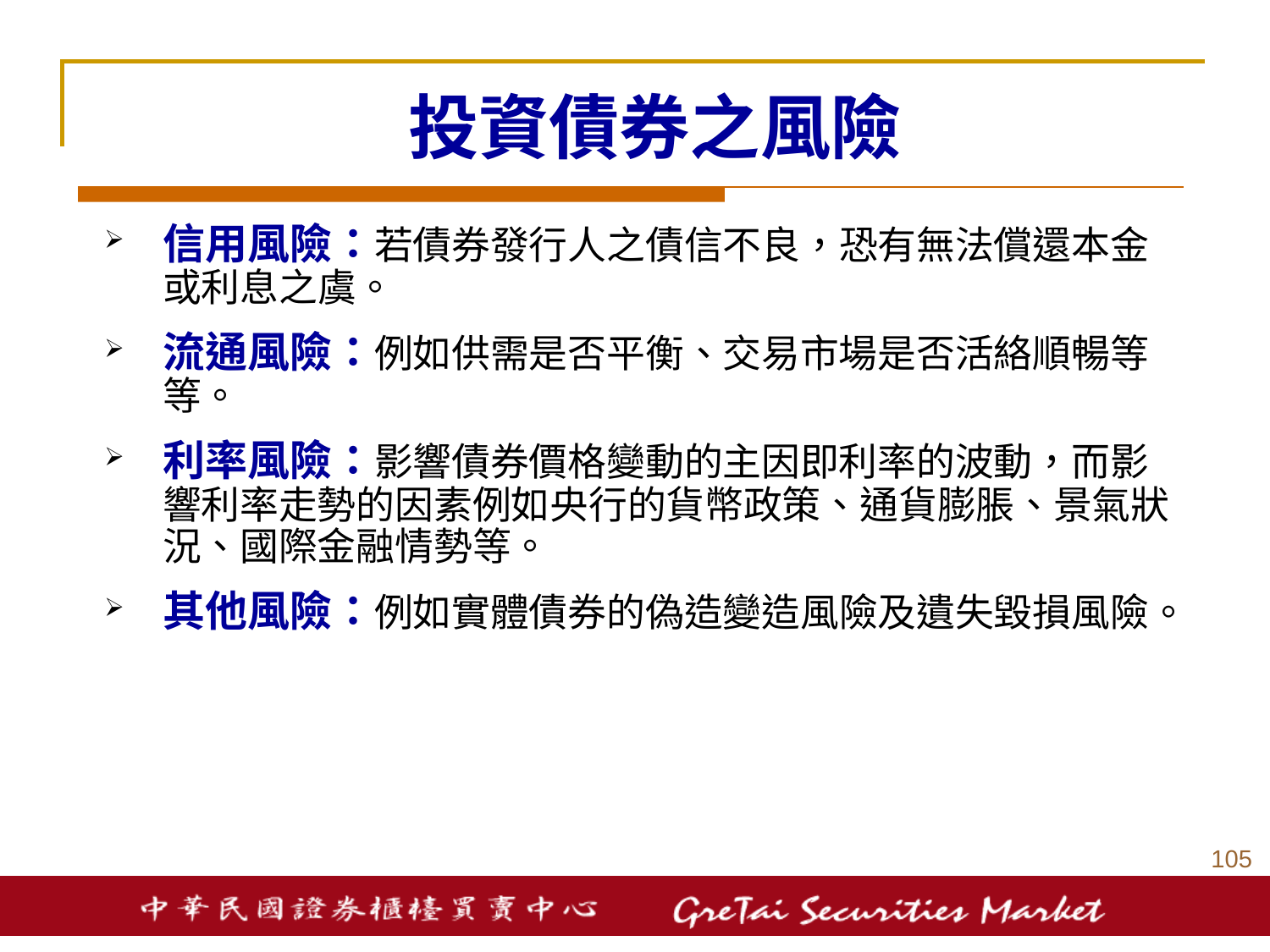

# 投資債券之風險

信用風險：若債券發行人之債信不良，恐有無法償還本金或利息之虞。
流通風險：例如供需是否平衡、交易市場是否活絡順暢等等。
利率風險：影響債券價格變動的主因即利率的波動，而影響利率走勢的因素例如央行的貨幣政策、通貨膨脹、景氣狀況、國際金融情勢等。
其他風險：例如實體債券的偽造變造風險及遺失毀損風險。

105